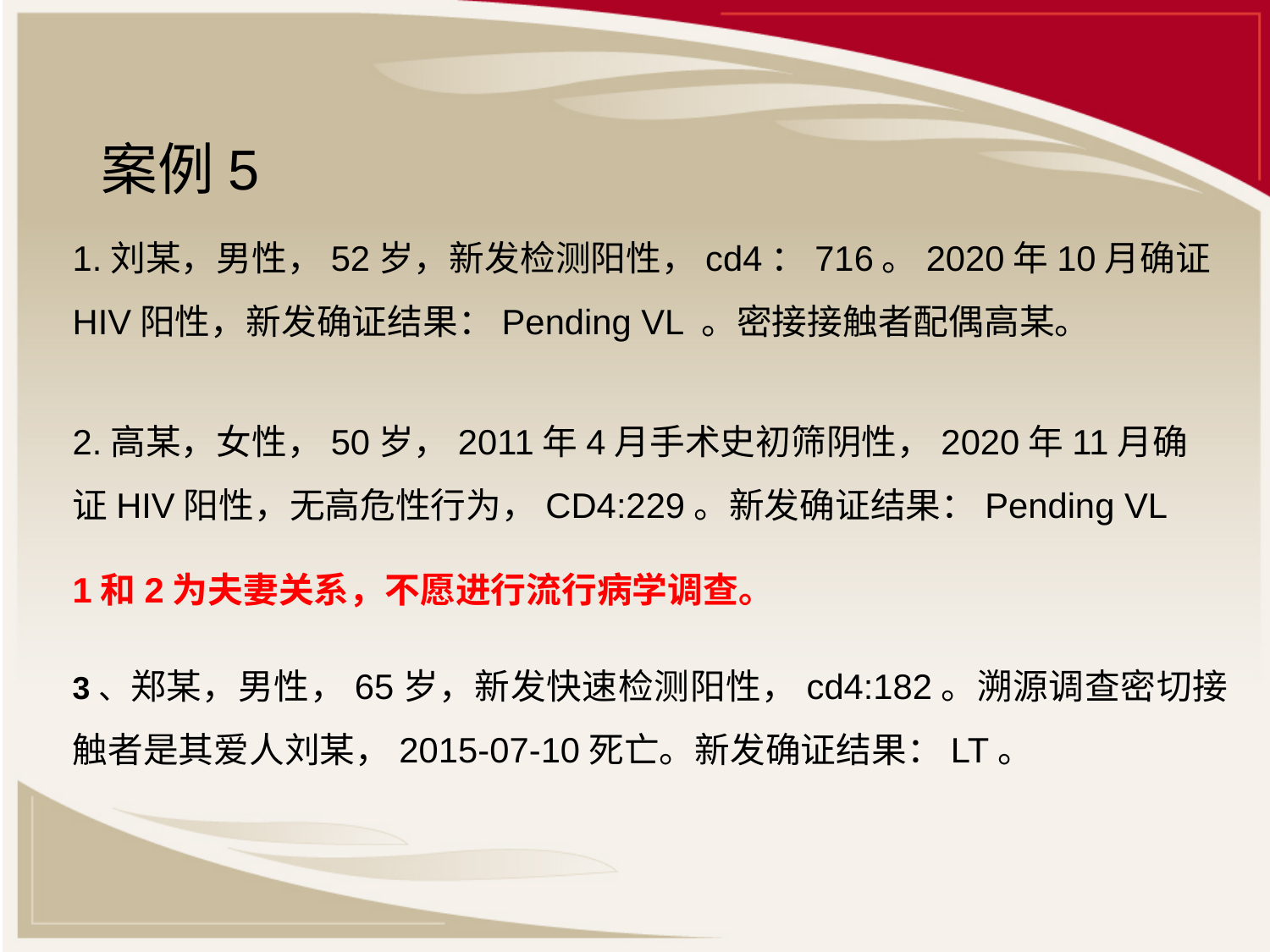

案例5
1.刘某，男性，52岁，新发检测阳性，cd4：716。2020年10月确证HIV阳性，新发确证结果：Pending VL 。密接接触者配偶高某。

2.高某，女性，50岁，2011年4月手术史初筛阴性，2020年11月确证HIV阳性，无高危性行为，CD4:229。新发确证结果：Pending VL

1和2为夫妻关系，不愿进行流行病学调查。
3、郑某，男性，65岁，新发快速检测阳性，cd4:182。溯源调查密切接触者是其爱人刘某，2015-07-10死亡。新发确证结果：LT。